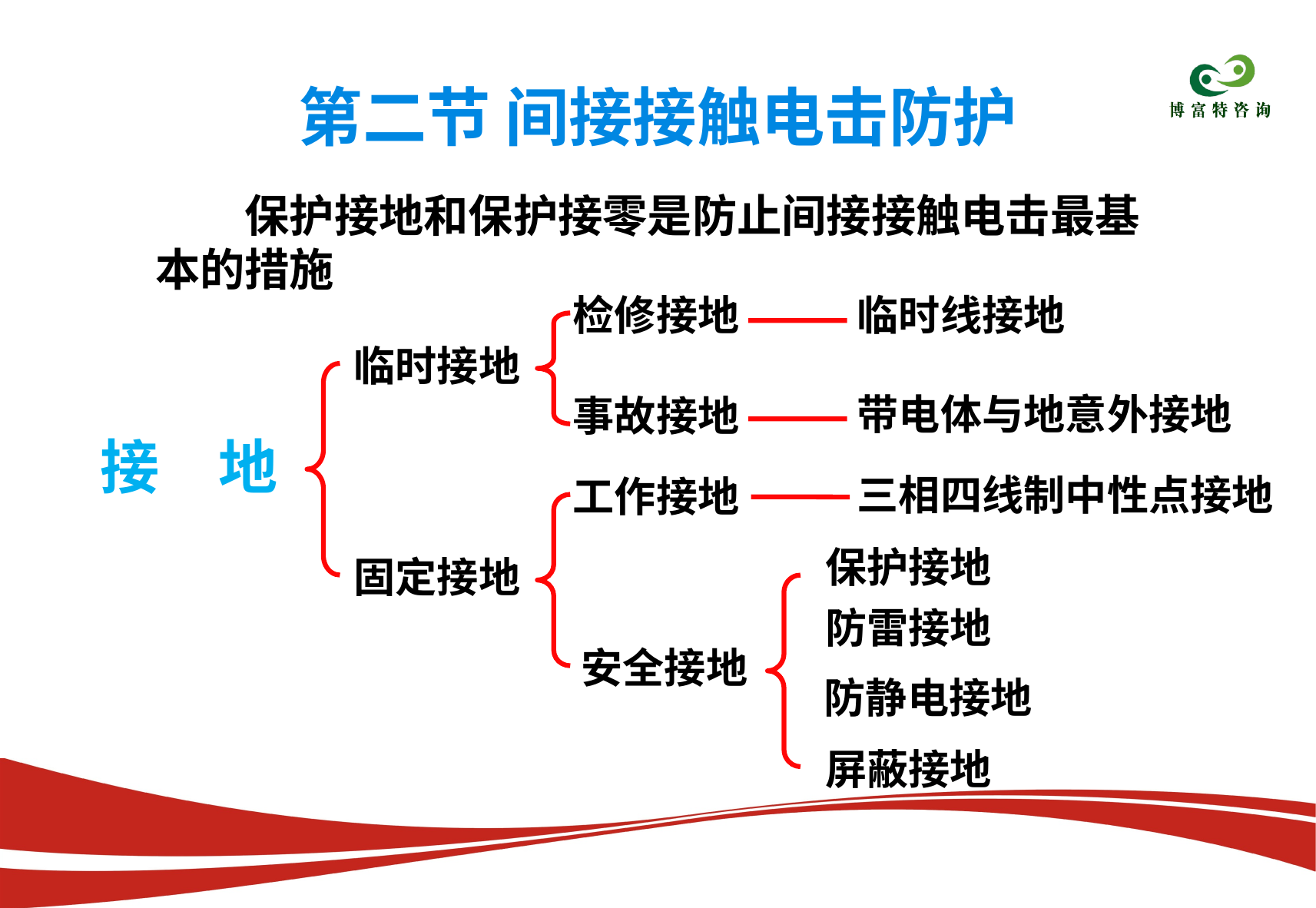

26
第二节 间接接触电击防护
　　保护接地和保护接零是防止间接接触电击最基本的措施
检修接地
临时线接地

临时接地

带电体与地意外接地
事故接地

接　地
三相四线制中性点接地
工作接地

保护接地
固定接地

防雷接地
安全接地
防静电接地
屏蔽接地